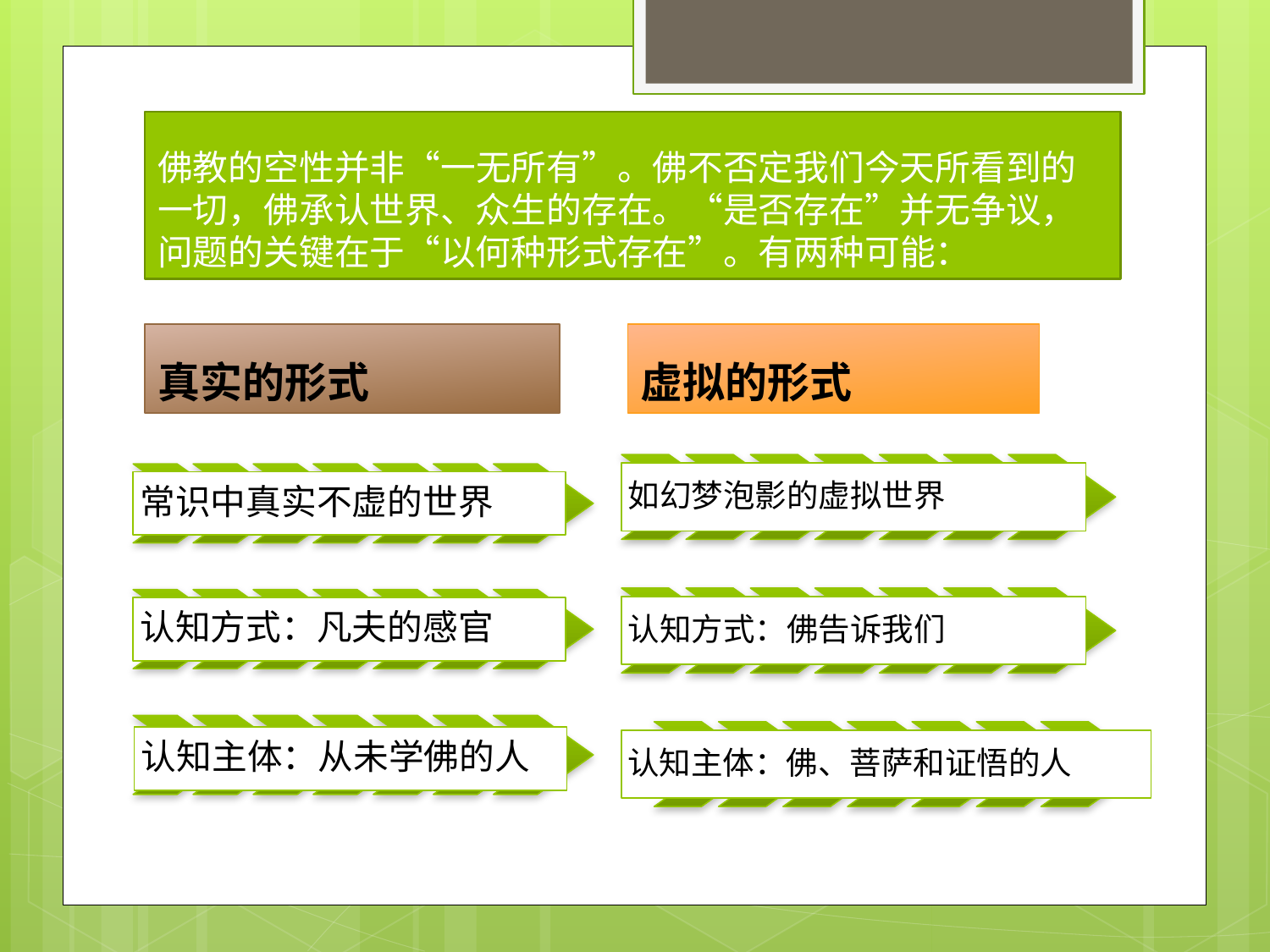

# 佛教的空性并非“一无所有”。佛不否定我们今天所看到的一切，佛承认世界、众生的存在。“是否存在”并无争议，问题的关键在于“以何种形式存在”。有两种可能：
虚拟的形式
真实的形式

常识中真实不虚的世界

认知方式：凡夫的感官

认知主体：从未学佛的人

如幻梦泡影的虚拟世界

认知方式：佛告诉我们

认知主体：佛、菩萨和证悟的人